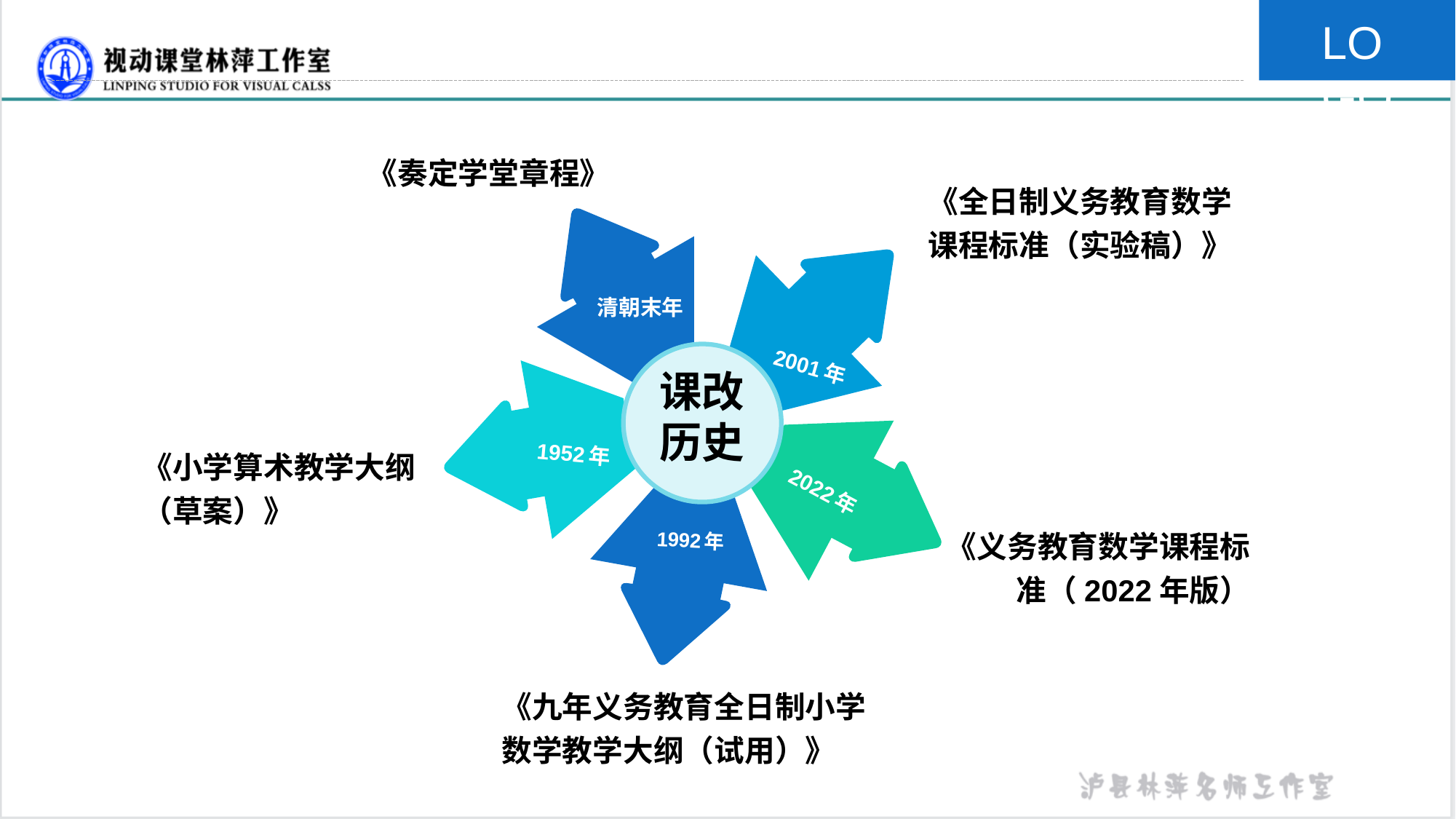

LOGO
《奏定学堂章程》
《全日制义务教育数学课程标准（实验稿）》

清朝末年

2001年

课改历史

1952年

2022年

1992年
《小学算术教学大纲（草案）》
《义务教育数学课程标准（2022年版）
《九年义务教育全日制小学数学教学大纲（试用）》